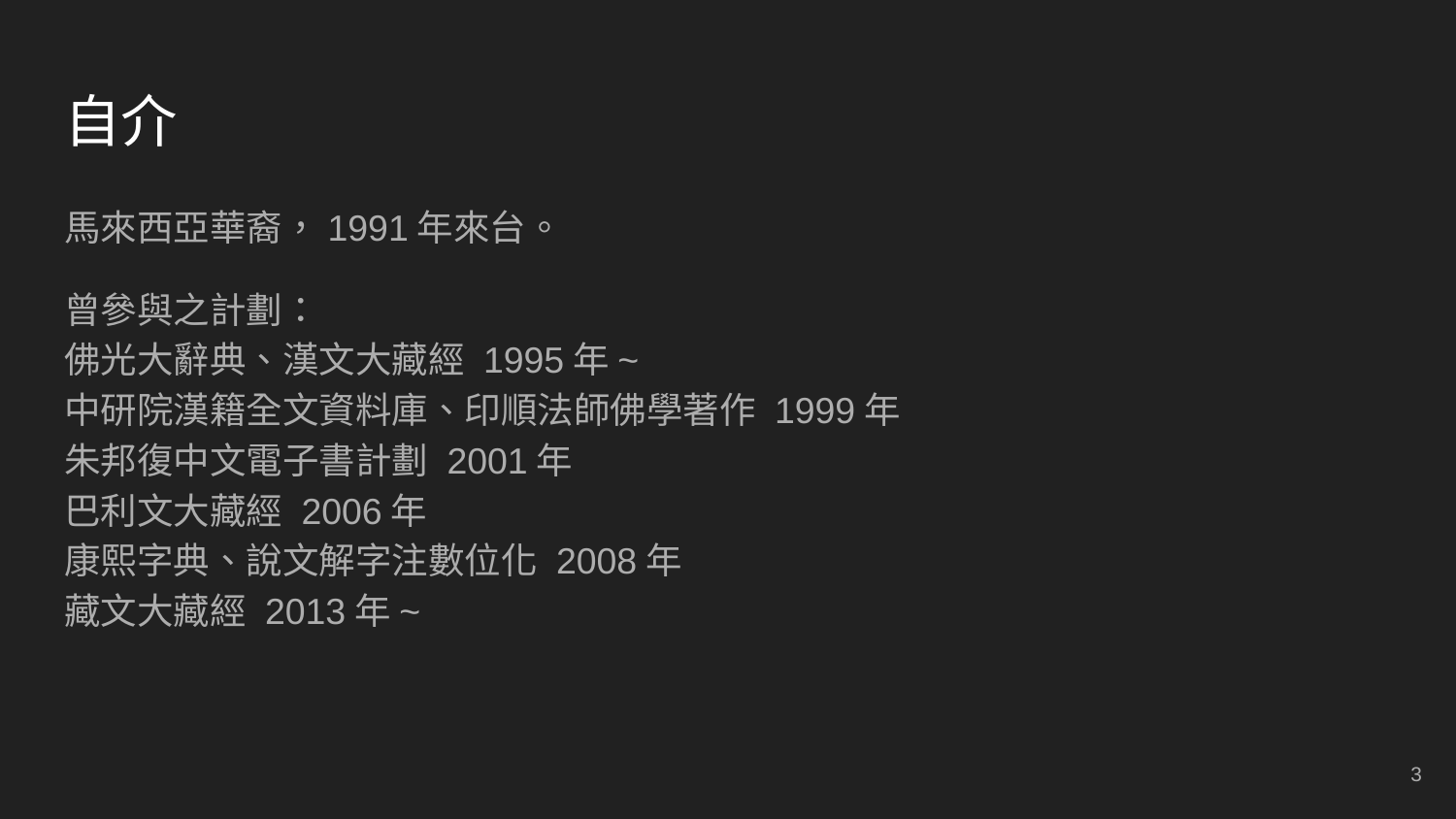

# 自介
馬來西亞華裔，1991年來台。
曾參與之計劃：
佛光大辭典、漢文大藏經 1995年~
中研院漢籍全文資料庫、印順法師佛學著作 1999年
朱邦復中文電子書計劃 2001年
巴利文大藏經 2006年
康熙字典、說文解字注數位化 2008年
藏文大藏經 2013年~
3